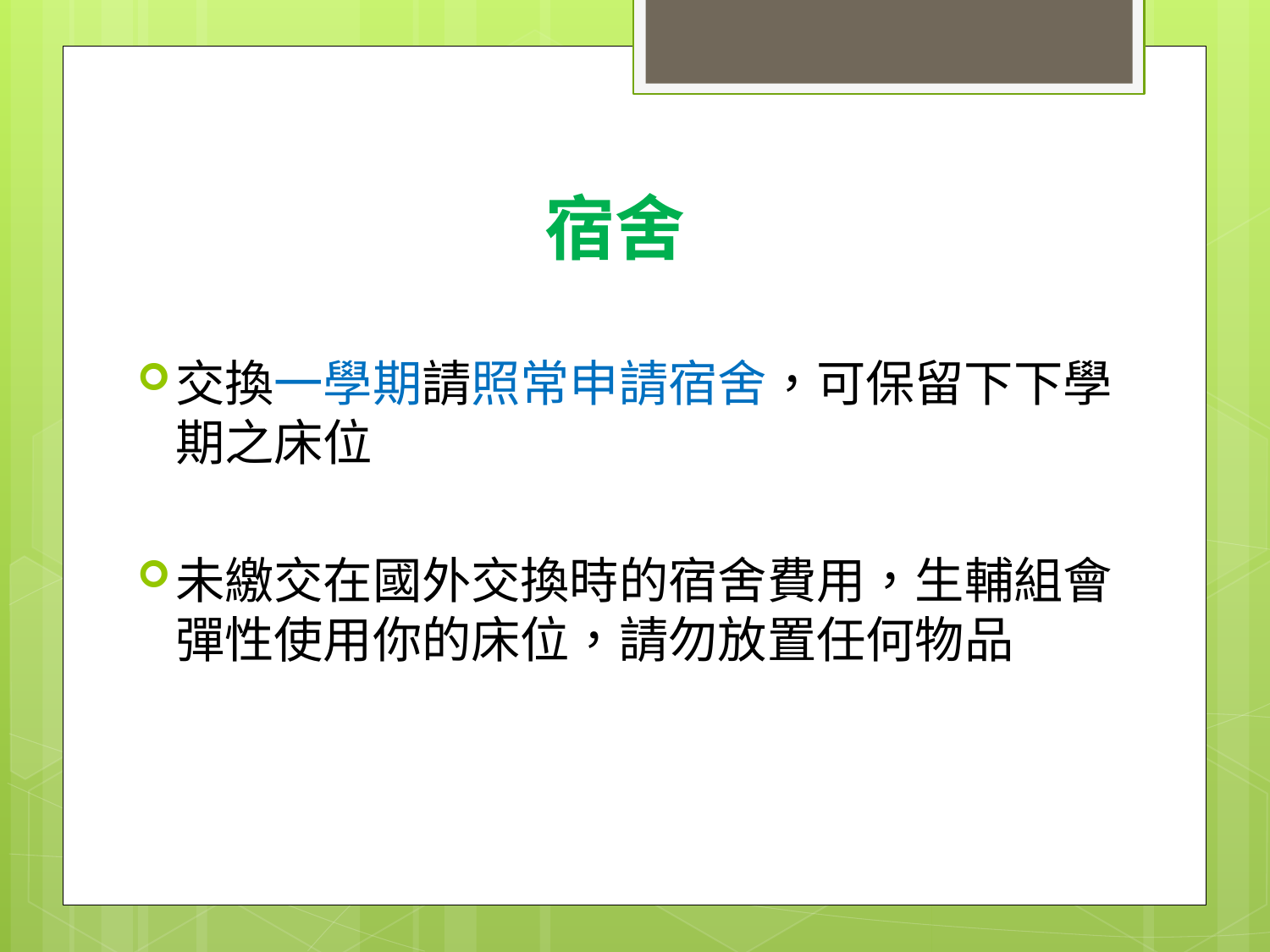

# 宿舍
交換一學期請照常申請宿舍，可保留下下學期之床位

未繳交在國外交換時的宿舍費用，生輔組會彈性使用你的床位，請勿放置任何物品